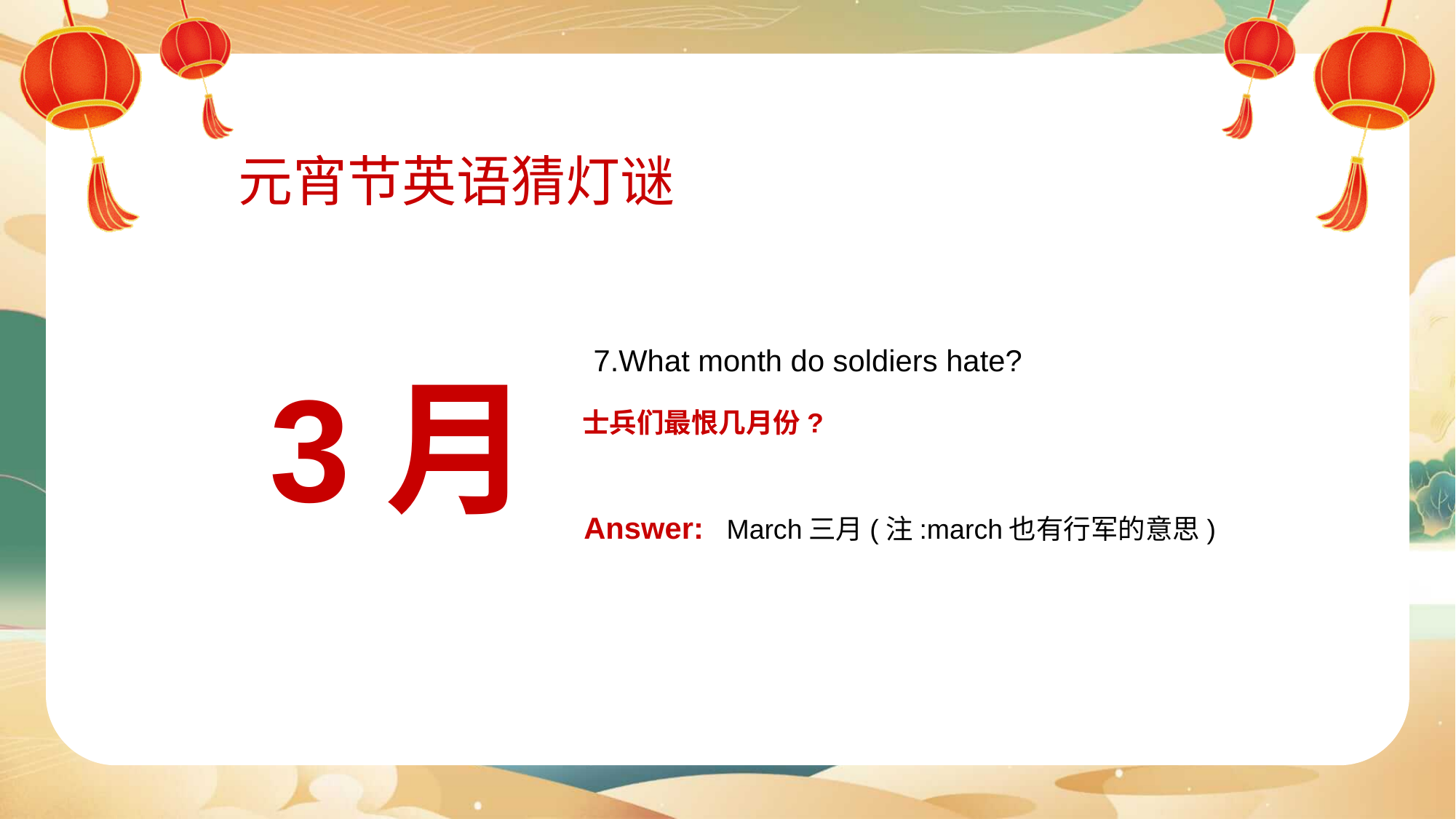

元宵节英语猜灯谜
7.What month do soldiers hate?
3月
士兵们最恨几月份?
Answer:
March三月(注:march也有行军的意思)